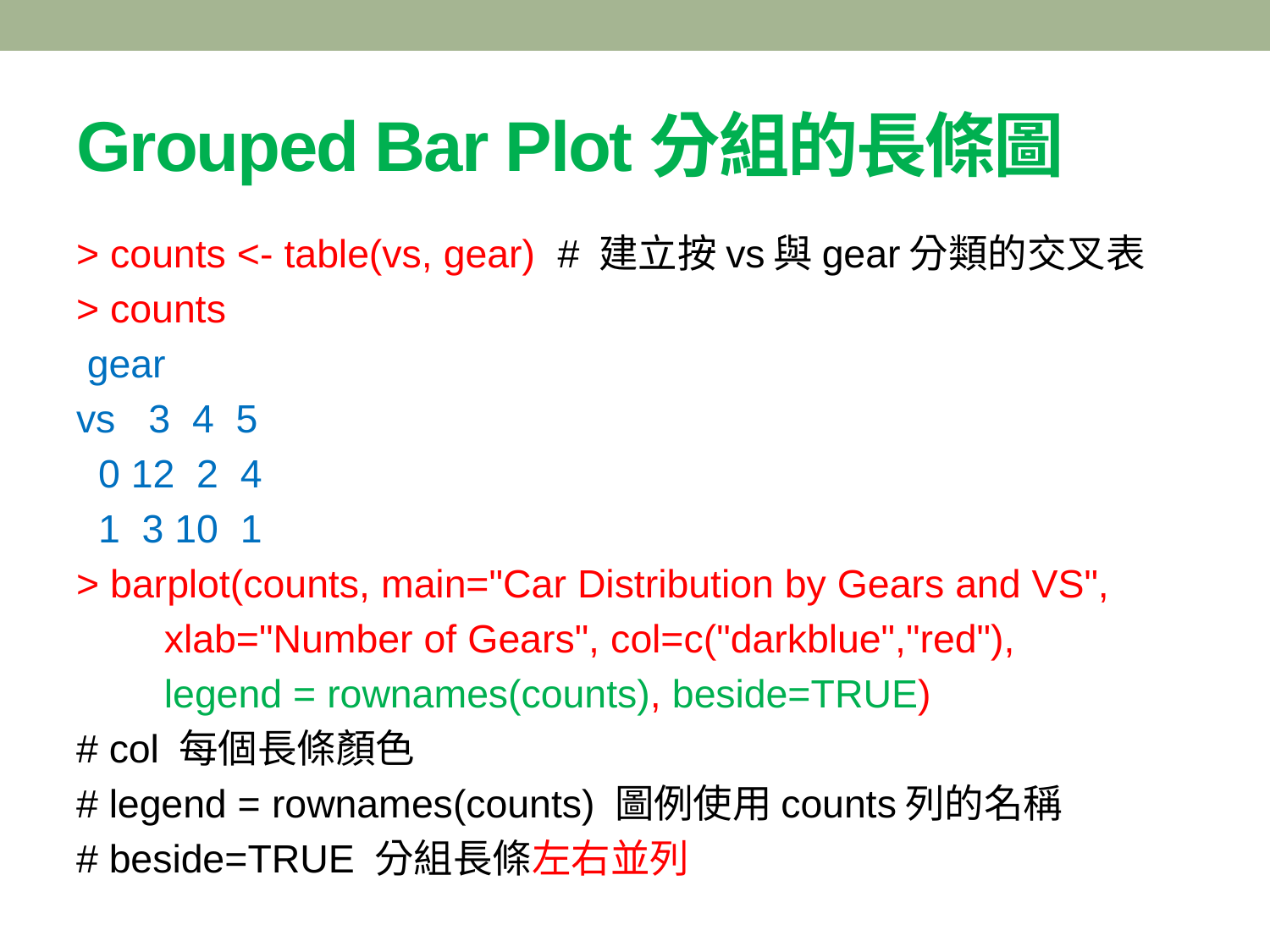

# Grouped Bar Plot分組的長條圖
> counts <- table(vs, gear)  # 建立按vs與gear分類的交叉表
> counts
 gear
vs   3  4  5
  0 12  2  4
  1  3 10  1
> barplot(counts, main="Car Distribution by Gears and VS",
        xlab="Number of Gears", col=c("darkblue","red"),
        legend = rownames(counts), beside=TRUE)
# col 每個長條顏色
# legend = rownames(counts) 圖例使用counts列的名稱
# beside=TRUE 分組長條左右並列